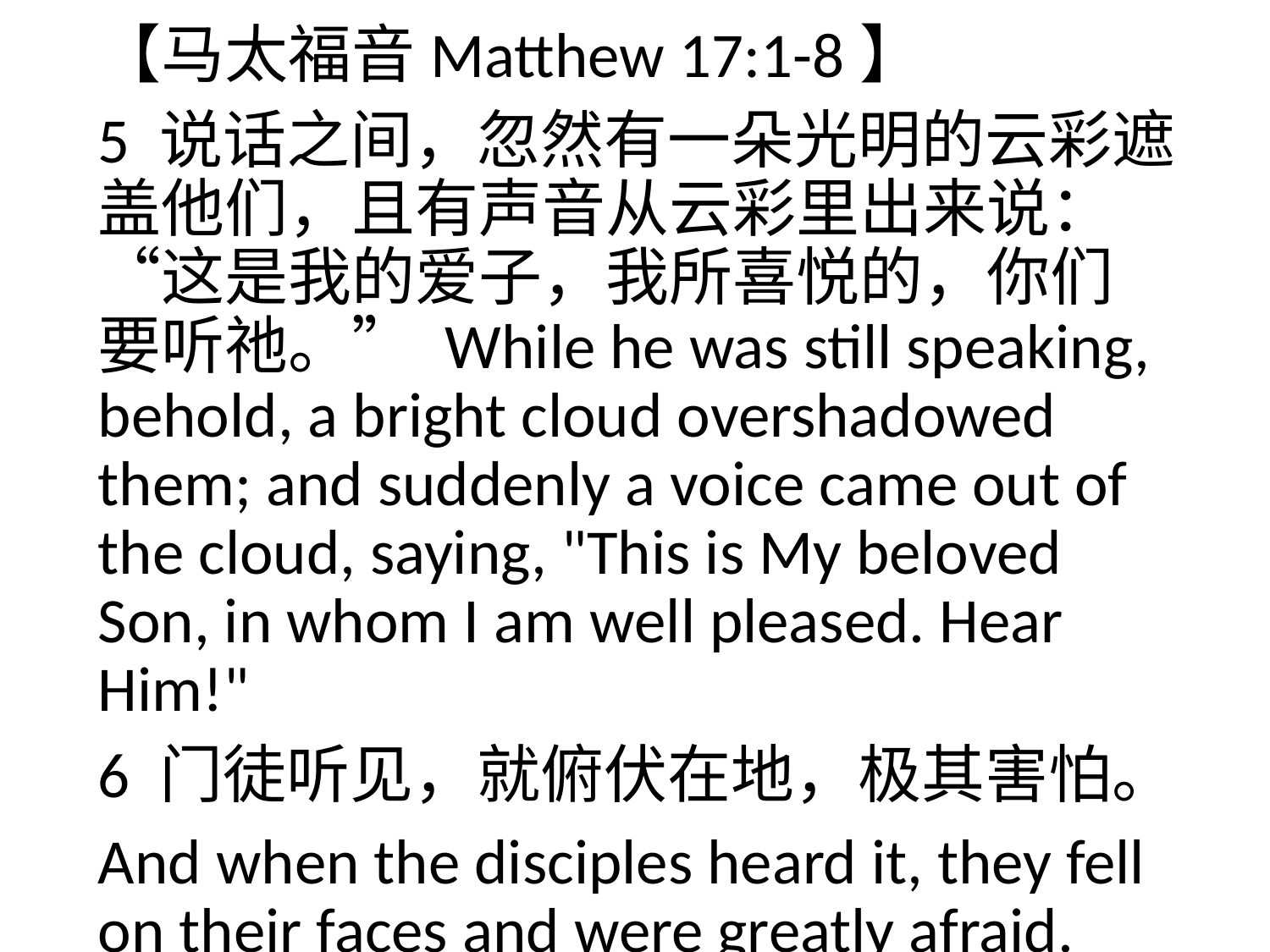

【马太福音Matthew 17:1-8】
5 说话之间，忽然有一朵光明的云彩遮盖他们，且有声音从云彩里出来说：“这是我的爱子，我所喜悦的，你们要听祂。” While he was still speaking, behold, a bright cloud overshadowed them; and suddenly a voice came out of the cloud, saying, "This is My beloved Son, in whom I am well pleased. Hear Him!"
6 门徒听见，就俯伏在地，极其害怕。
And when the disciples heard it, they fell on their faces and were greatly afraid.